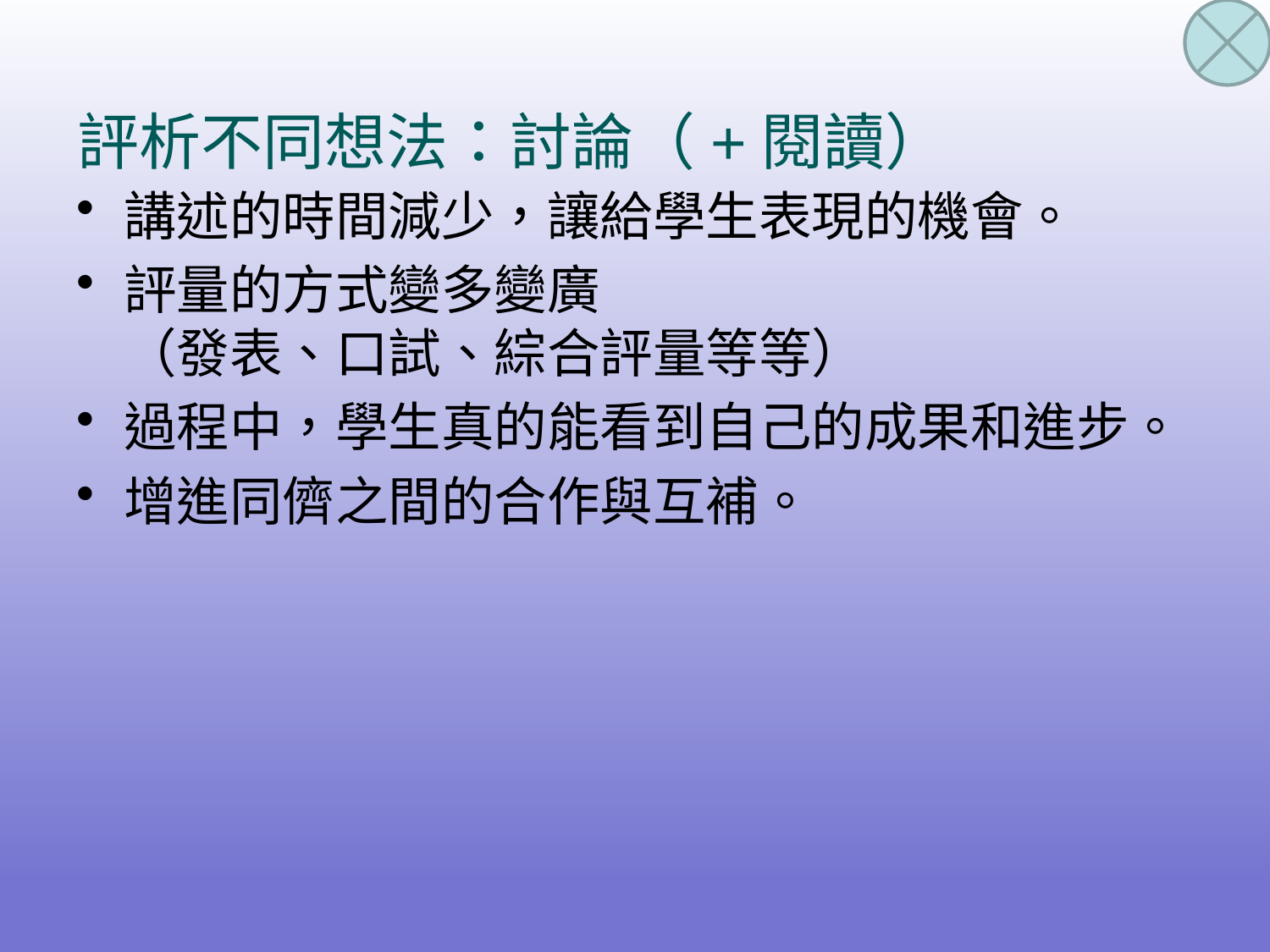

# 評析不同想法：討論（+閱讀）
講述的時間減少，讓給學生表現的機會。
評量的方式變多變廣
（發表、口試、綜合評量等等）
過程中，學生真的能看到自己的成果和進步。
增進同儕之間的合作與互補。